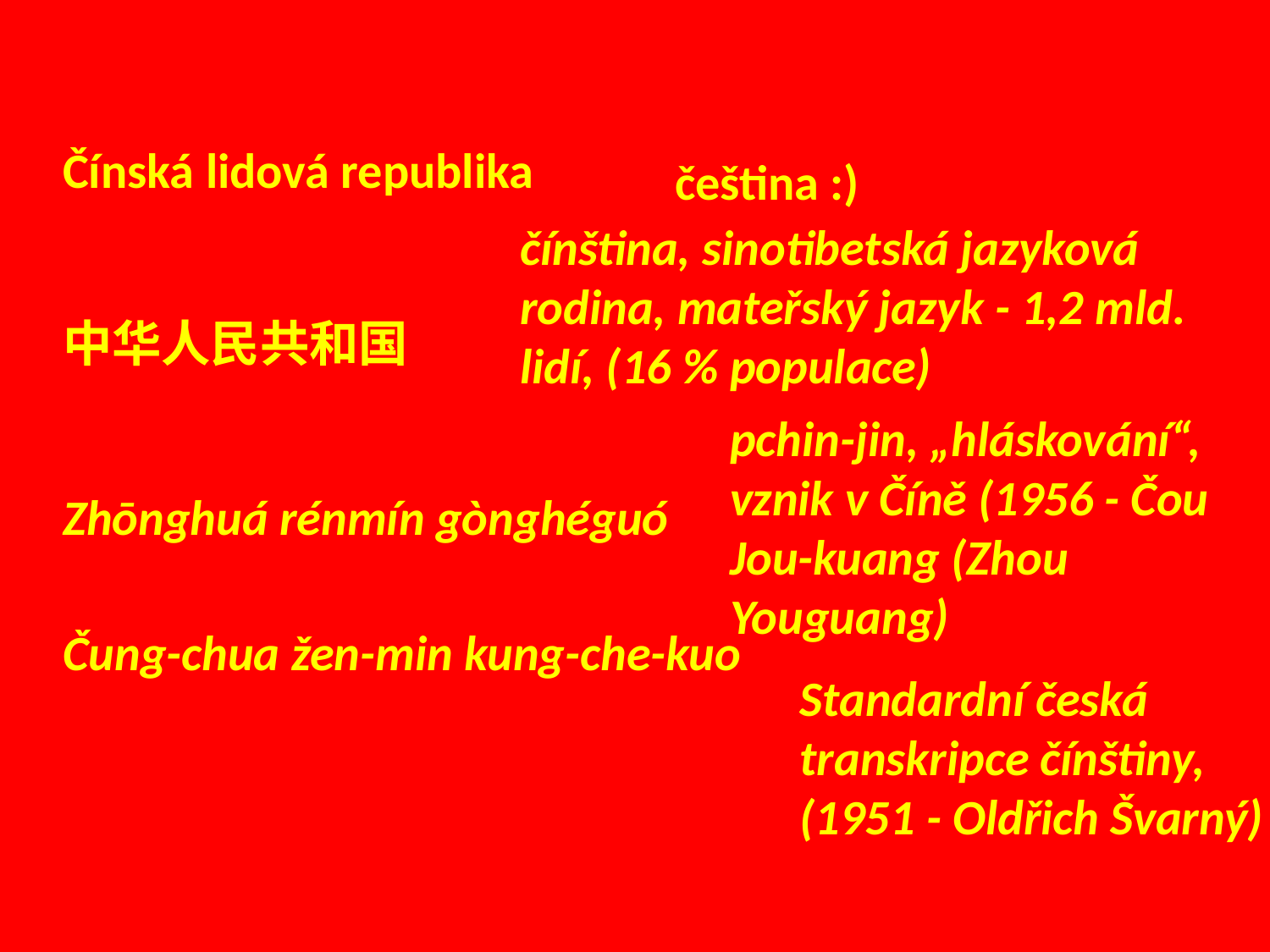

Čínská lidová republika

中华人民共和国

Zhōnghuá rénmín gònghéguó

Čung-chua žen-min kung-che-kuo
čeština :)
čínština, sinotibetská jazyková rodina, mateřský jazyk - 1,2 mld. lidí, (16 % populace)
pchin-jin, „hláskování“, vznik v Číně (1956 - Čou Jou-kuang (Zhou Youguang)
Standardní česká transkripce čínštiny, (1951 - Oldřich Švarný)